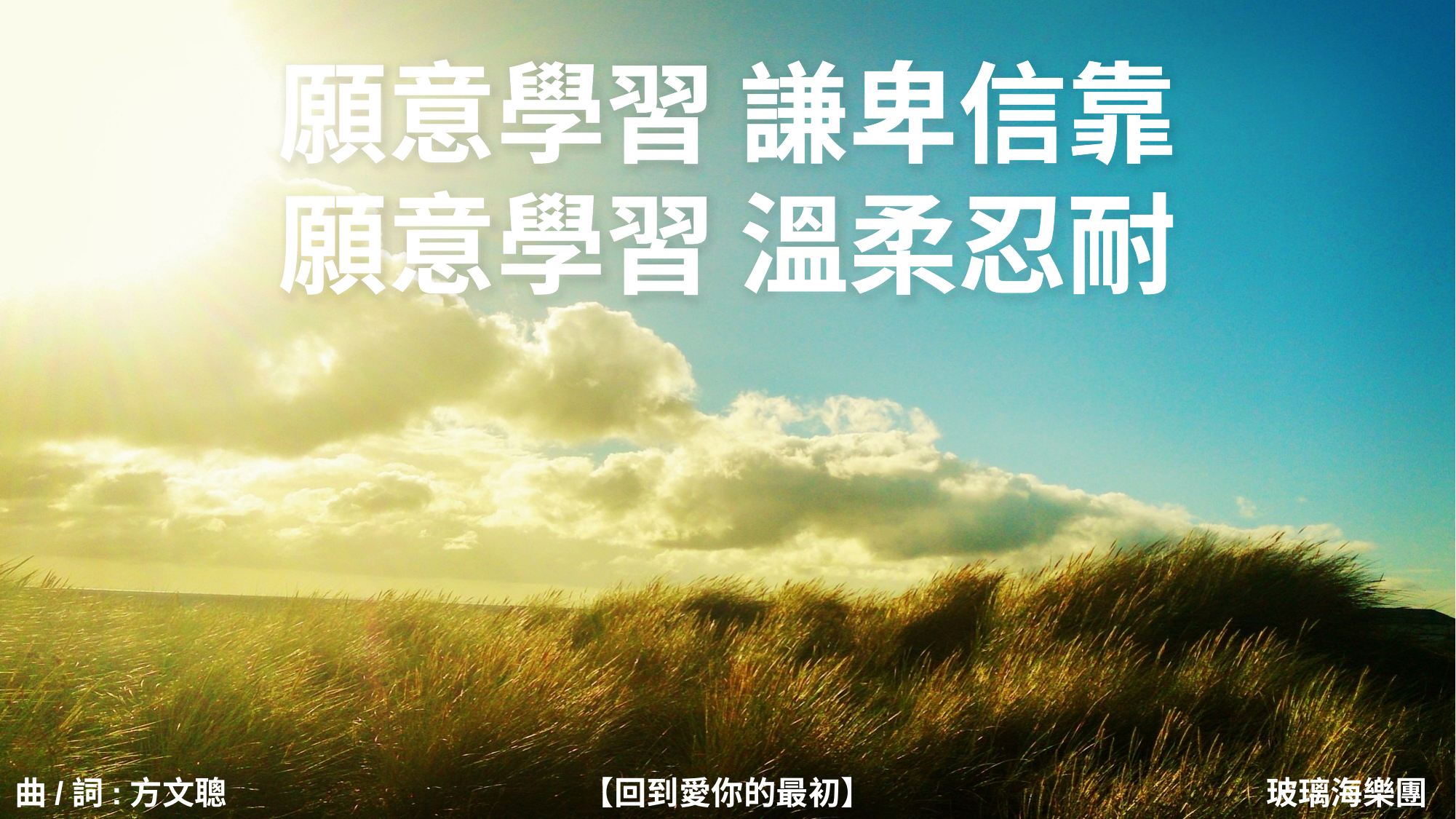

願意學習 謙卑信靠
願意學習 溫柔忍耐
曲/詞:方文聰		   		   【回到愛你的最初】				       玻璃海樂團